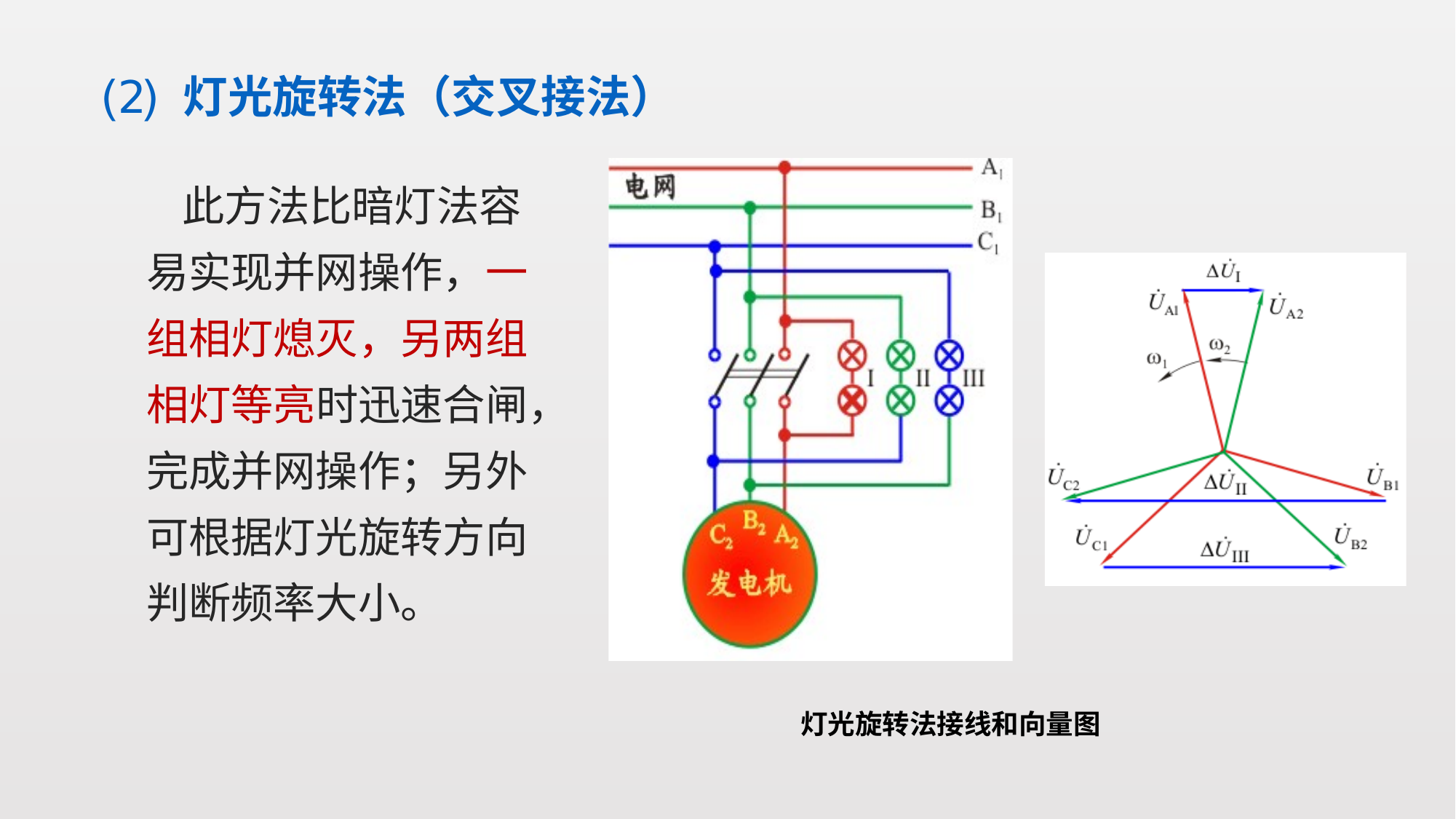

(2) 灯光旋转法（交叉接法）
   此方法比暗灯法容易实现并网操作，一组相灯熄灭，另两组相灯等亮时迅速合闸，完成并网操作；另外可根据灯光旋转方向判断频率大小。

灯光旋转法接线和向量图